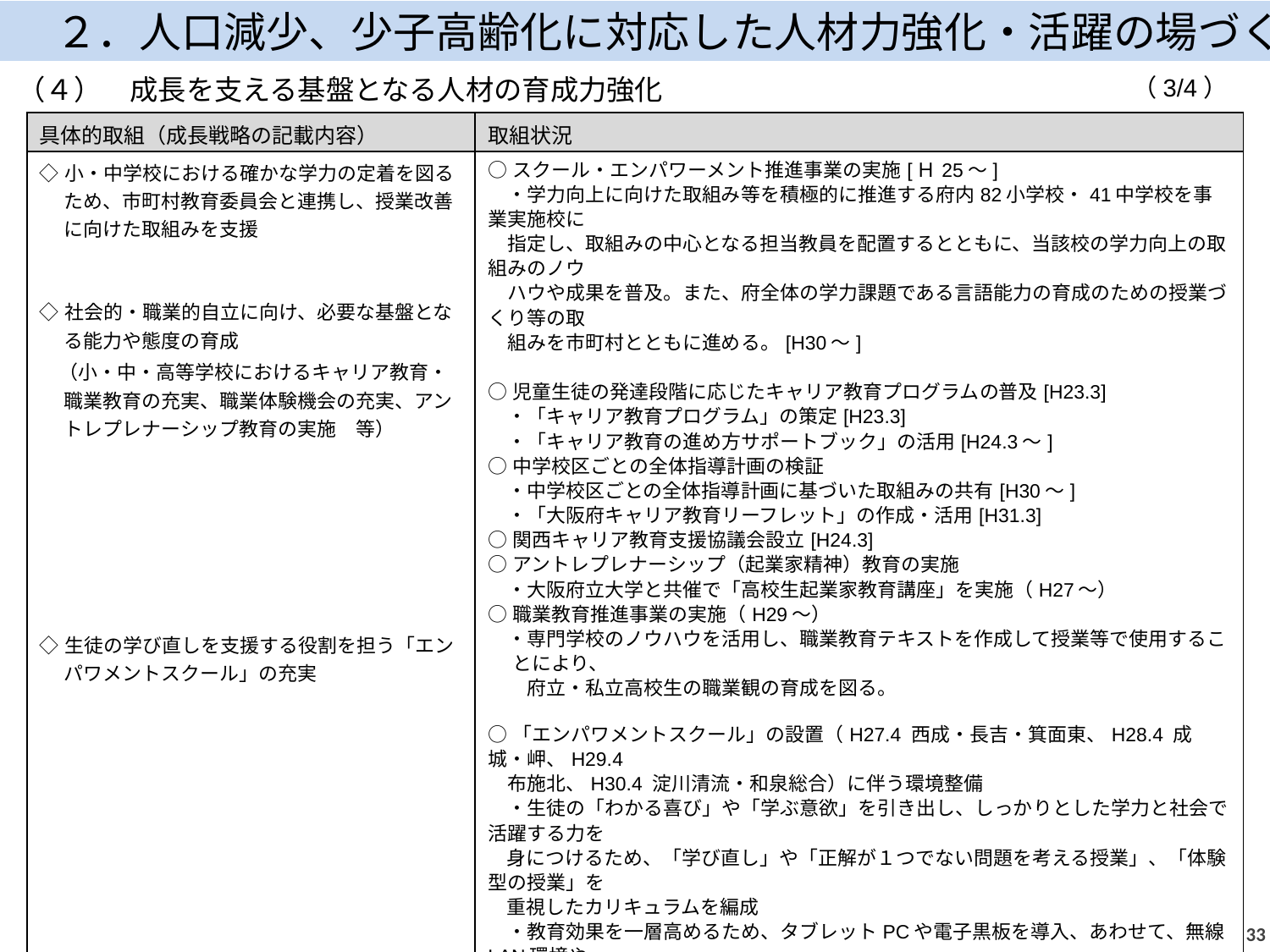

２．人口減少、少子高齢化に対応した人材力強化・活躍の場づくり
（3/4）
（４）　成長を支える基盤となる人材の育成力強化
| 具体的取組（成長戦略の記載内容） | 取組状況 |
| --- | --- |
| ◇小・中学校における確かな学力の定着を図るため、市町村教育委員会と連携し、授業改善に向けた取組みを支援 ◇社会的・職業的自立に向け、必要な基盤となる能力や態度の育成 　（小・中・高等学校におけるキャリア教育・職業教育の充実、職業体験機会の充実、アントレプレナーシップ教育の実施　等） 　 ◇生徒の学び直しを支援する役割を担う「エンパワメントスクール」の充実 | ○スクール・エンパワーメント推進事業の実施[Ｈ25～] 　・学力向上に向けた取組み等を積極的に推進する府内82小学校・41中学校を事業実施校に　 　指定し、取組みの中心となる担当教員を配置するとともに、当該校の学力向上の取組みのノウ　　 　ハウや成果を普及。また、府全体の学力課題である言語能力の育成のための授業づくり等の取 　組みを市町村とともに進める。[H30～] ○児童生徒の発達段階に応じたキャリア教育プログラムの普及[H23.3] 　・「キャリア教育プログラム」の策定[H23.3] 　・「キャリア教育の進め方サポートブック」の活用[H24.3～] ○中学校区ごとの全体指導計画の検証 　・中学校区ごとの全体指導計画に基づいた取組みの共有[H30～] 　・「大阪府キャリア教育リーフレット」の作成・活用[H31.3] ○関西キャリア教育支援協議会設立[H24.3] ○アントレプレナーシップ（起業家精神）教育の実施 　・大阪府立大学と共催で「高校生起業家教育講座」を実施（H27～） ○職業教育推進事業の実施（H29～） 　・専門学校のノウハウを活用し、職業教育テキストを作成して授業等で使用することにより、 　　府立・私立高校生の職業観の育成を図る。 ○「エンパワメントスクール」の設置（H27.4 西成・長吉・箕面東、H28.4 成城・岬、H29.4 　布施北、H30.4 淀川清流・和泉総合）に伴う環境整備 　・生徒の「わかる喜び」や「学ぶ意欲」を引き出し、しっかりとした学力と社会で活躍する力を 身につけるため、「学び直し」や「正解が１つでない問題を考える授業」、「体験型の授業」を 重視したカリキュラムを編成 　・教育効果を一層高めるため、タブレットPCや電子黒板を導入、あわせて、無線LAN環境や 実習室等を整備 　・生徒の進路実現を支援するキャリア教育コーディネーターや生活面での課題を抱える生徒を 　 サポートするスクールソーシャルワーカーを活用 |
33